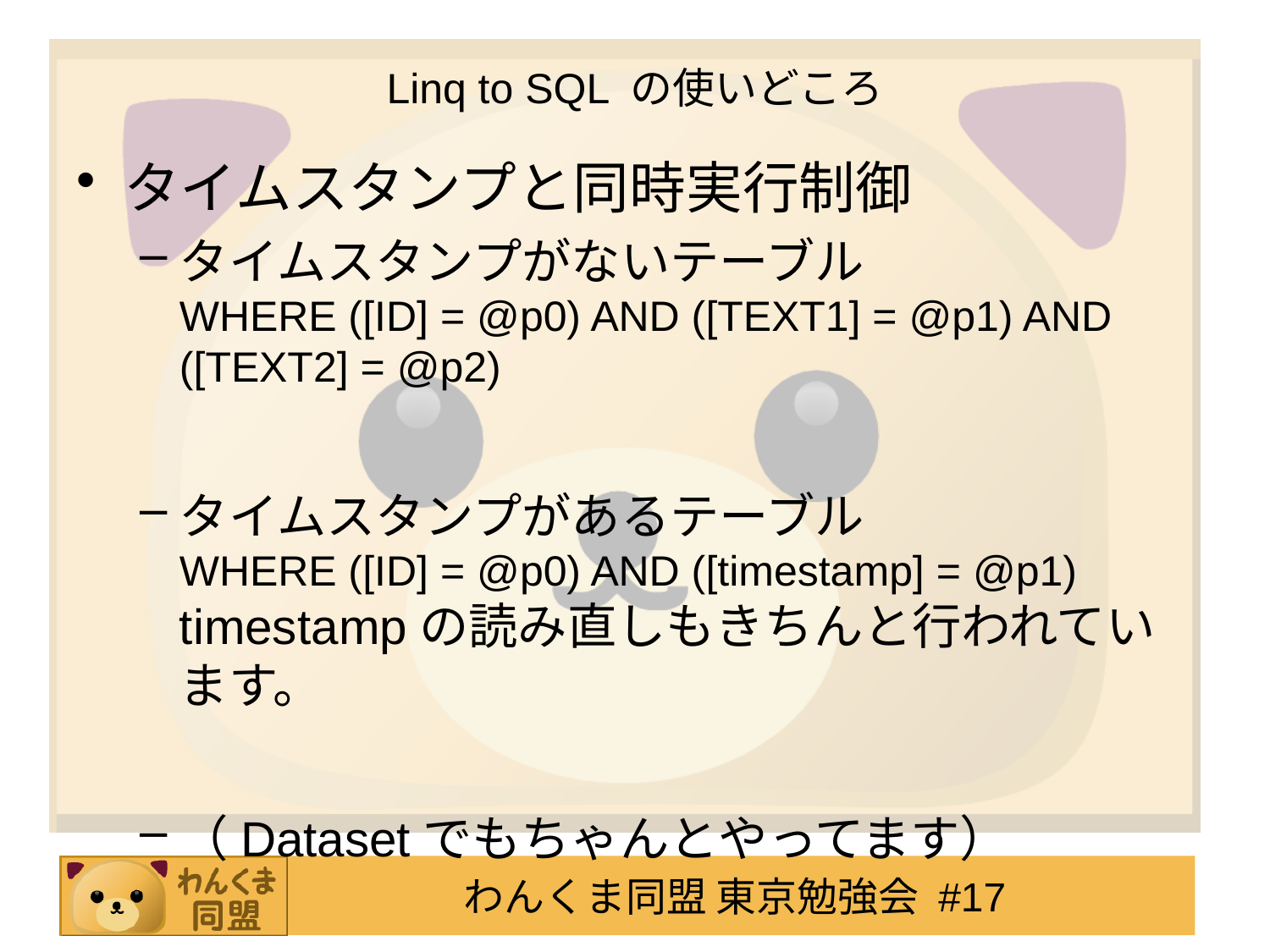

# Linq to SQL の使いどころ
タイムスタンプと同時実行制御
タイムスタンプがないテーブル
WHERE ([ID] = @p0) AND ([TEXT1] = @p1) AND ([TEXT2] = @p2)

タイムスタンプがあるテーブル
WHERE ([ID] = @p0) AND ([timestamp] = @p1)
timestampの読み直しもきちんと行われています。

（Datasetでもちゃんとやってます）